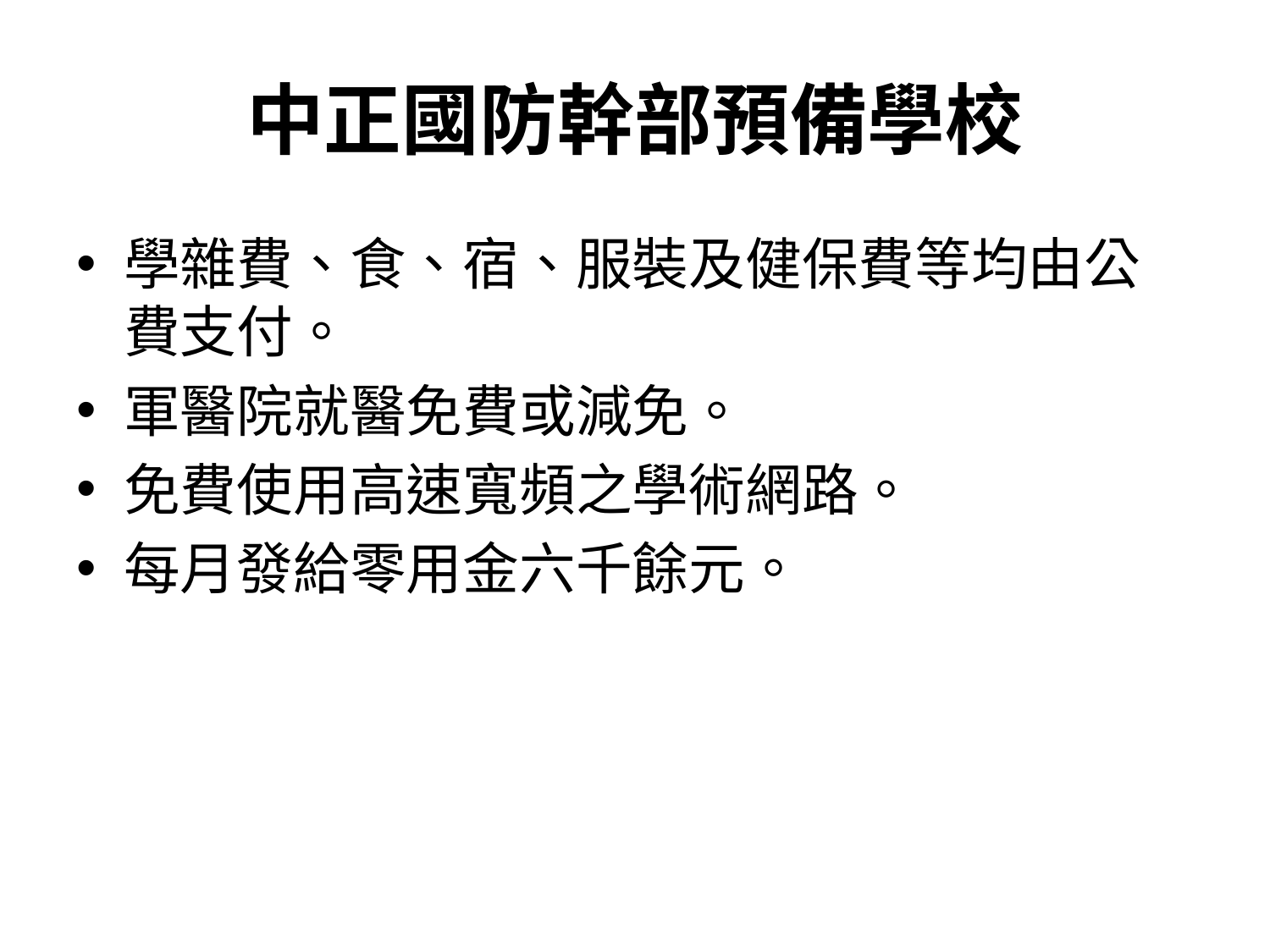

# 中正國防幹部預備學校
學雜費、食、宿、服裝及健保費等均由公費支付。
軍醫院就醫免費或減免。
免費使用高速寬頻之學術網路。
每月發給零用金六千餘元。